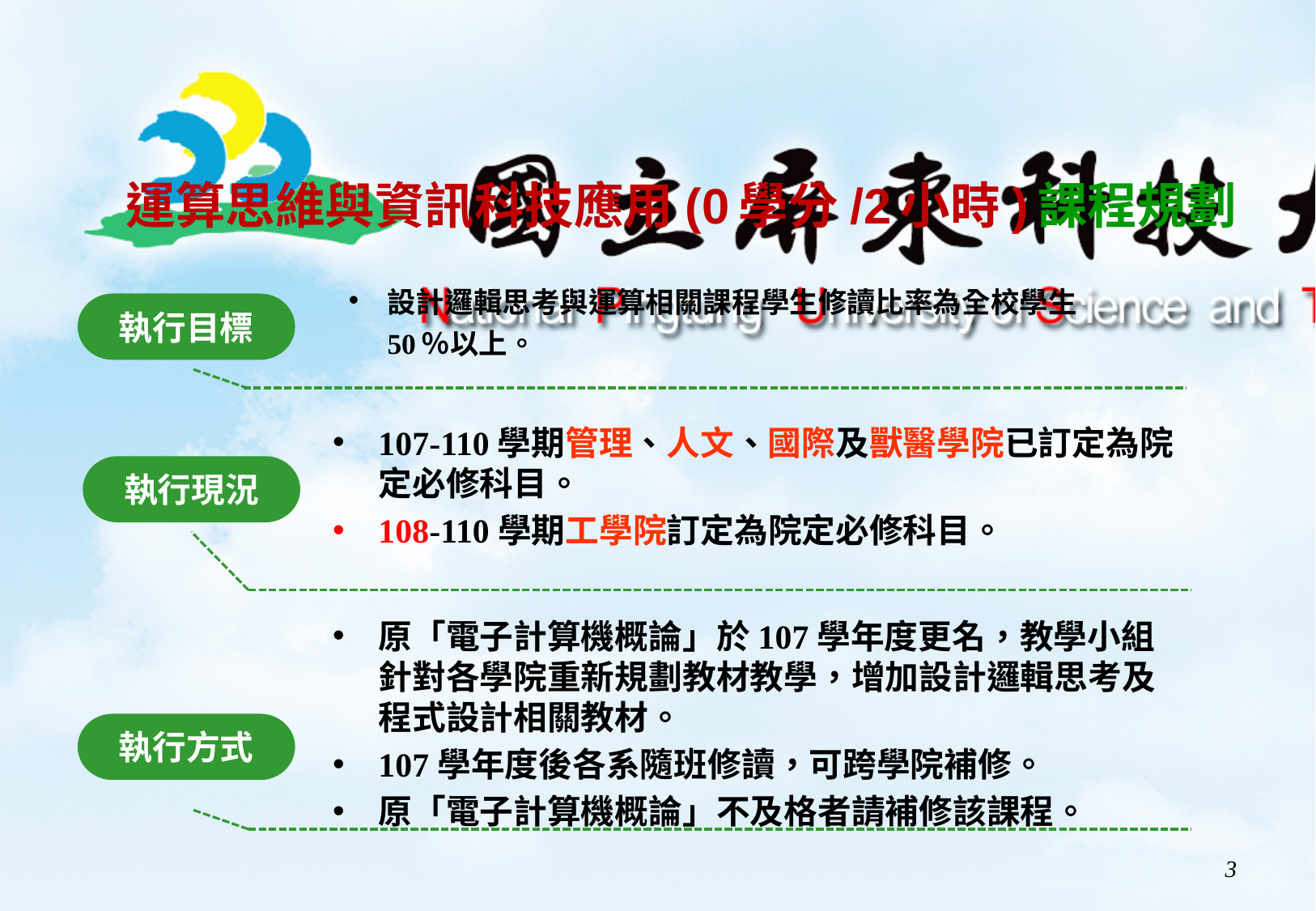

#
運算思維與資訊科技應用(0學分/2小時)課程規劃
設計邏輯思考與運算相關課程學生修讀比率為全校學生 50％以上。
執行目標
107-110學期管理、人文、國際及獸醫學院已訂定為院定必修科目。
108-110學期工學院訂定為院定必修科目。
執行現況
原「電子計算機概論」於107學年度更名，教學小組針對各學院重新規劃教材教學，增加設計邏輯思考及程式設計相關教材。
107學年度後各系隨班修讀，可跨學院補修。
原「電子計算機概論」不及格者請補修該課程。
執行方式
3